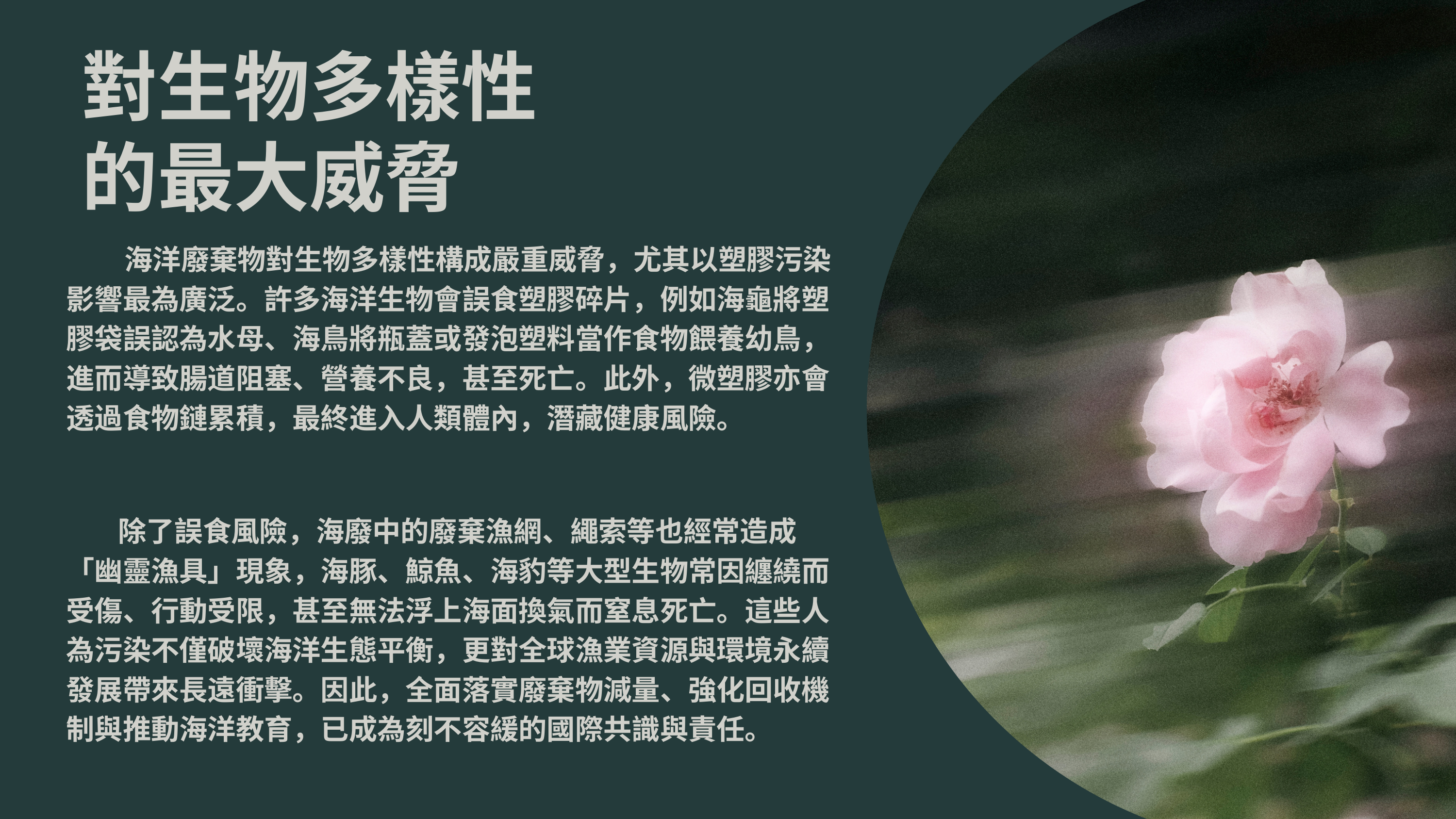

對生物多樣性
的最大威脅
        海洋廢棄物對生物多樣性構成嚴重威脅，尤其以塑膠污染影響最為廣泛。許多海洋生物會誤食塑膠碎片，例如海龜將塑膠袋誤認為水母、海鳥將瓶蓋或發泡塑料當作食物餵養幼鳥，進而導致腸道阻塞、營養不良，甚至死亡。此外，微塑膠亦會透過食物鏈累積，最終進入人類體內，潛藏健康風險。

       除了誤食風險，海廢中的廢棄漁網、繩索等也經常造成「幽靈漁具」現象，海豚、鯨魚、海豹等大型生物常因纏繞而受傷、行動受限，甚至無法浮上海面換氣而窒息死亡。這些人為污染不僅破壞海洋生態平衡，更對全球漁業資源與環境永續發展帶來長遠衝擊。因此，全面落實廢棄物減量、強化回收機制與推動海洋教育，已成為刻不容緩的國際共識與責任。